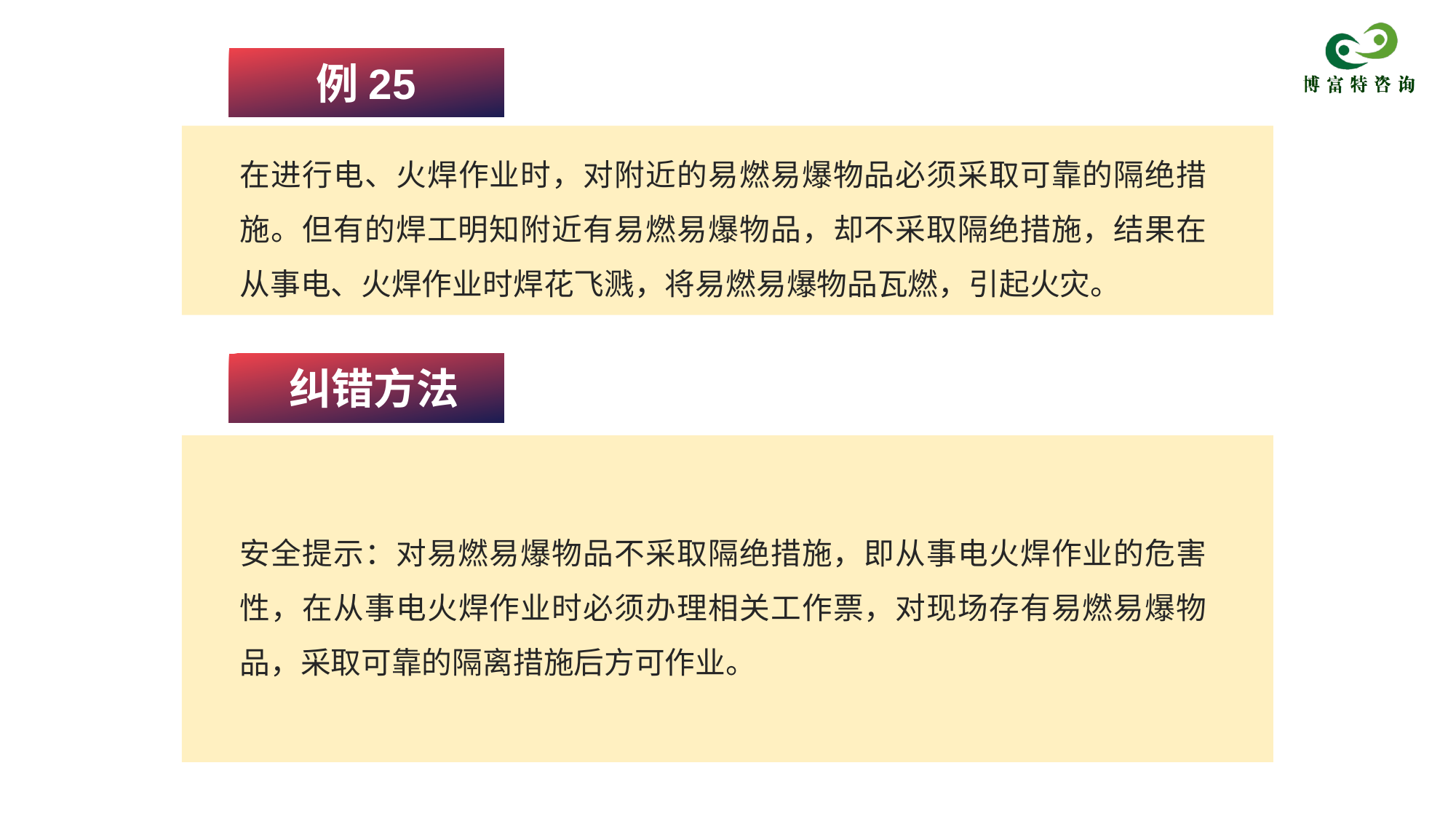

例25

在进行电、火焊作业时，对附近的易燃易爆物品必须采取可靠的隔绝措施。但有的焊工明知附近有易燃易爆物品，却不采取隔绝措施，结果在从事电、火焊作业时焊花飞溅，将易燃易爆物品瓦燃，引起火灾。

纠错方法

安全提示：对易燃易爆物品不采取隔绝措施，即从事电火焊作业的危害性，在从事电火焊作业时必须办理相关工作票，对现场存有易燃易爆物品，采取可靠的隔离措施后方可作业。